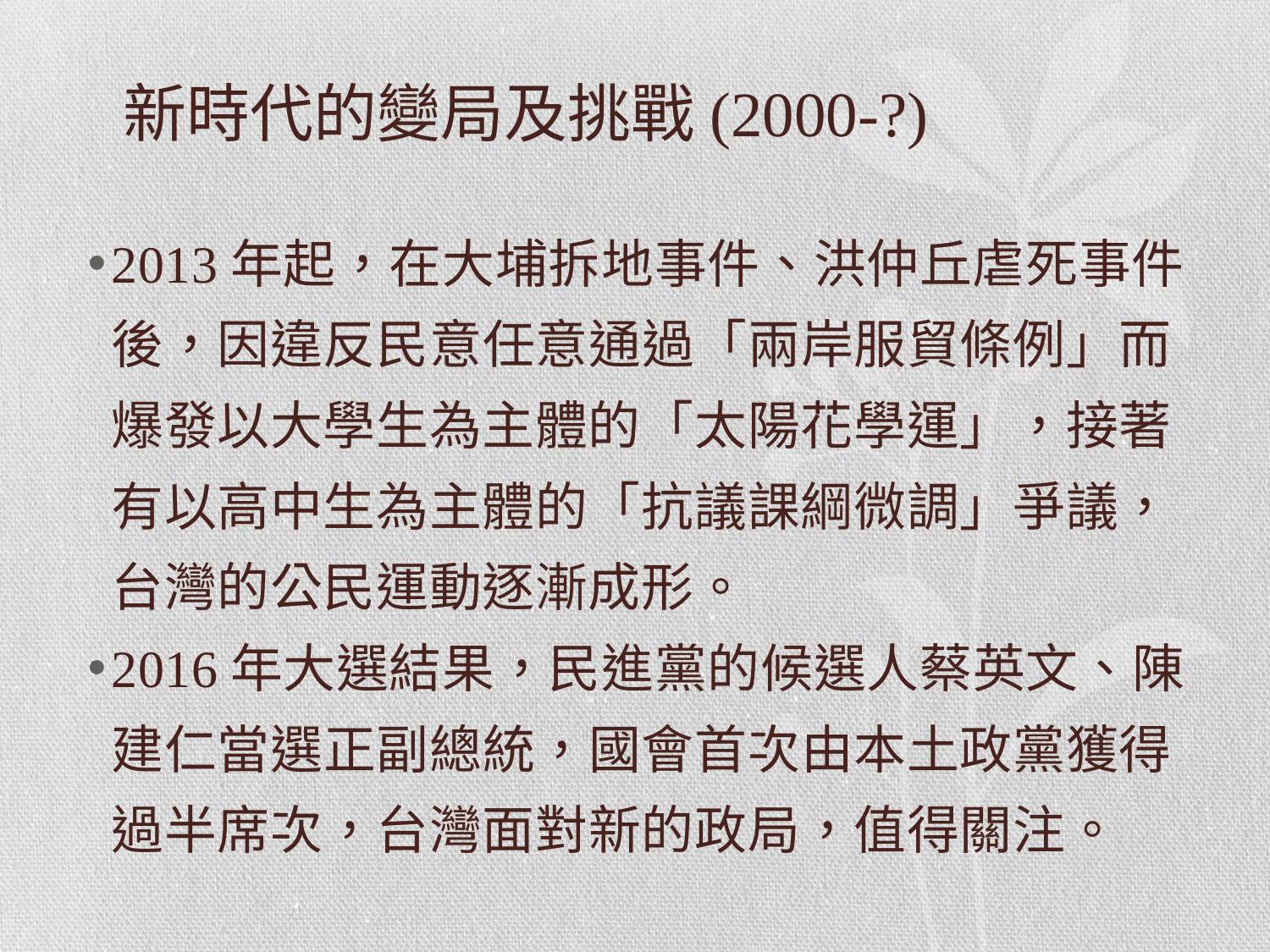

# 新時代的變局及挑戰(2000-?)
2013年起，在大埔拆地事件、洪仲丘虐死事件後，因違反民意任意通過「兩岸服貿條例」而爆發以大學生為主體的「太陽花學運」，接著有以高中生為主體的「抗議課綱微調」爭議，台灣的公民運動逐漸成形。
2016年大選結果，民進黨的候選人蔡英文、陳建仁當選正副總統，國會首次由本土政黨獲得過半席次，台灣面對新的政局，值得關注。